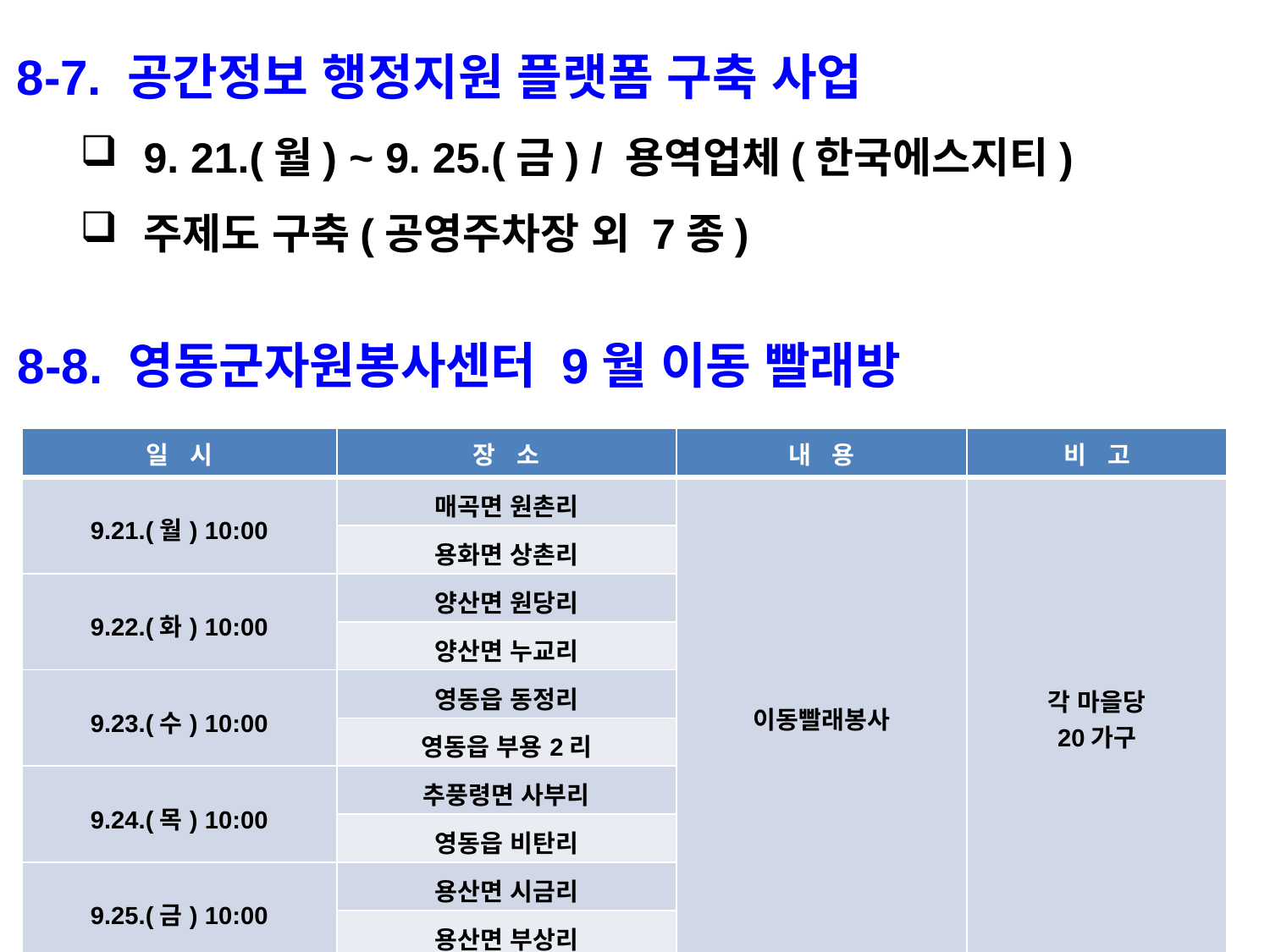

8-7. 공간정보 행정지원 플랫폼 구축 사업
9. 21.(월) ~ 9. 25.(금) / 용역업체(한국에스지티)
주제도 구축(공영주차장 외 7종)

8-8. 영동군자원봉사센터 9월 이동 빨래방

| 일 시 | 장 소 | 내 용 | 비 고 |
| --- | --- | --- | --- |
| 9.21.(월) 10:00 | 매곡면 원촌리 | 이동빨래봉사 | 각 마을당 20가구 |
|  | 용화면 상촌리 |  |  |
| 9.22.(화) 10:00 | 양산면 원당리 |  |  |
|  | 양산면 누교리 |  |  |
| 9.23.(수) 10:00 | 영동읍 동정리 |  |  |
|  | 영동읍 부용2리 |  |  |
| 9.24.(목) 10:00 | 추풍령면 사부리 |  |  |
|  | 영동읍 비탄리 |  |  |
| 9.25.(금) 10:00 | 용산면 시금리 |  |  |
|  | 용산면 부상리 |  |  |